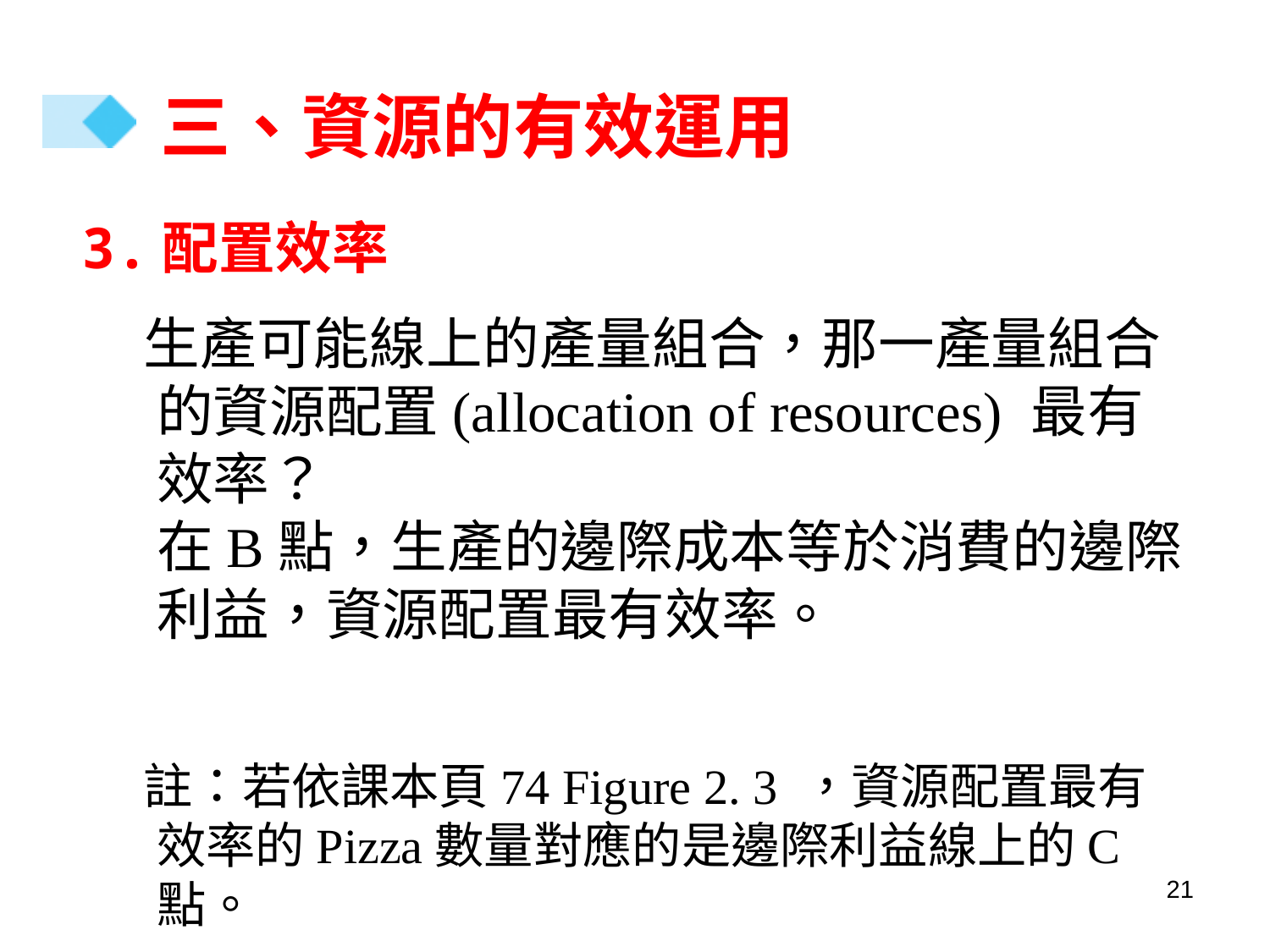

# 三、資源的有效運用
3.配置效率
生產可能線上的產量組合，那一產量組合的資源配置(allocation of resources) 最有效率？
在B點，生產的邊際成本等於消費的邊際利益，資源配置最有效率。

註：若依課本頁74 Figure 2. 3 ，資源配置最有效率的Pizza數量對應的是邊際利益線上的C點。

21